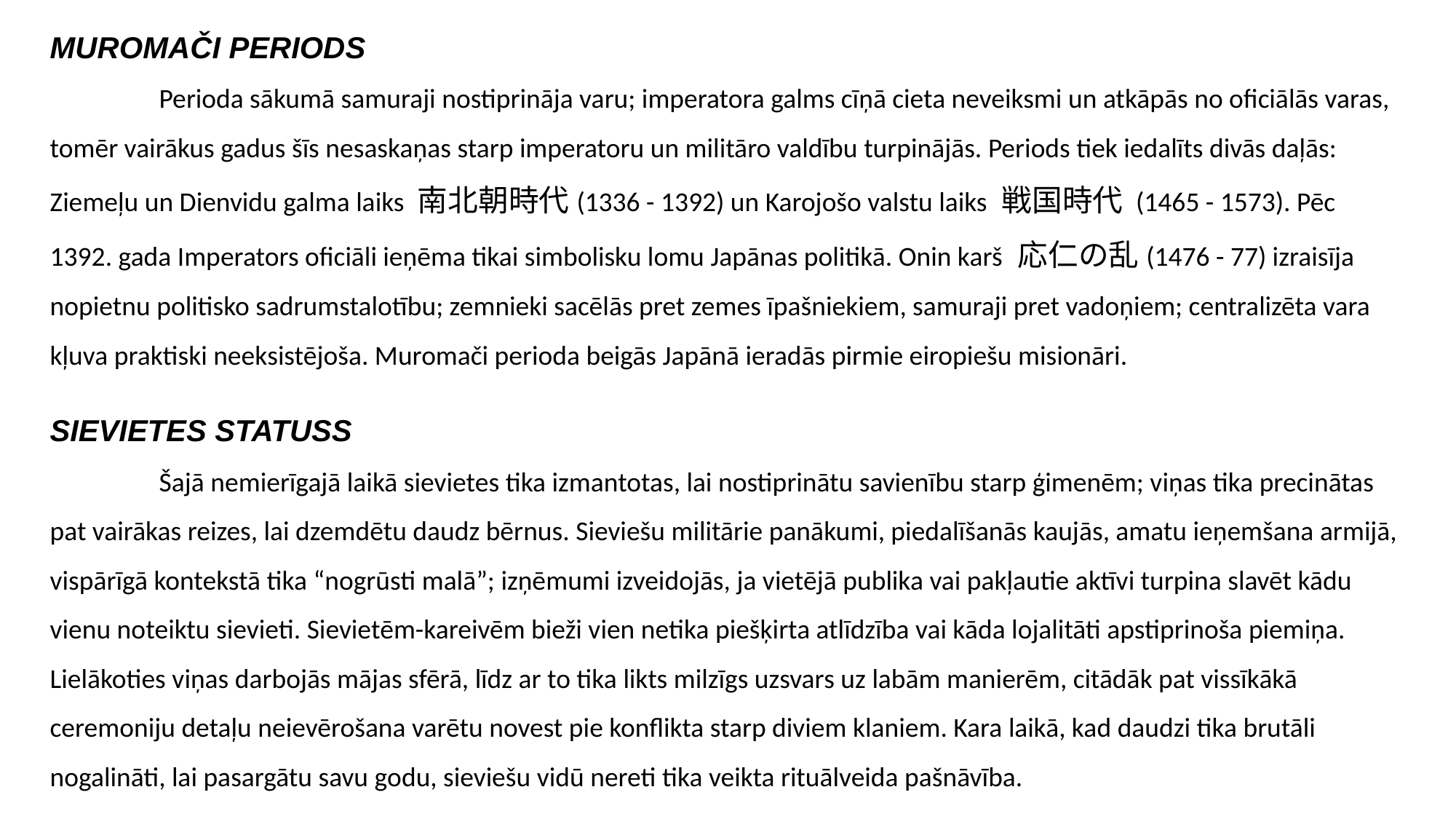

MUROMAČI PERIODS
	Perioda sākumā samuraji nostiprināja varu; imperatora galms cīņā cieta neveiksmi un atkāpās no oficiālās varas, tomēr vairākus gadus šīs nesaskaņas starp imperatoru un militāro valdību turpinājās. Periods tiek iedalīts divās daļās: Ziemeļu un Dienvidu galma laiks 南北朝時代(1336 - 1392) un Karojošo valstu laiks 戦国時代 (1465 - 1573). Pēc  1392. gada Imperators oficiāli ieņēma tikai simbolisku lomu Japānas politikā. Onin karš 応仁の乱(1476 - 77) izraisīja nopietnu politisko sadrumstalotību; zemnieki sacēlās pret zemes īpašniekiem, samuraji pret vadoņiem; centralizēta vara kļuva praktiski neeksistējoša. Muromači perioda beigās Japānā ieradās pirmie eiropiešu misionāri.
SIEVIETES STATUSS
	Šajā nemierīgajā laikā sievietes tika izmantotas, lai nostiprinātu savienību starp ģimenēm; viņas tika precinātas pat vairākas reizes, lai dzemdētu daudz bērnus. Sieviešu militārie panākumi, piedalīšanās kaujās, amatu ieņemšana armijā, vispārīgā kontekstā tika “nogrūsti malā”; izņēmumi izveidojās, ja vietējā publika vai pakļautie aktīvi turpina slavēt kādu vienu noteiktu sievieti. Sievietēm-kareivēm bieži vien netika piešķirta atlīdzība vai kāda lojalitāti apstiprinoša piemiņa. Lielākoties viņas darbojās mājas sfērā, līdz ar to tika likts milzīgs uzsvars uz labām manierēm, citādāk pat vissīkākā ceremoniju detaļu neievērošana varētu novest pie konflikta starp diviem klaniem. Kara laikā, kad daudzi tika brutāli nogalināti, lai pasargātu savu godu, sieviešu vidū nereti tika veikta rituālveida pašnāvība.